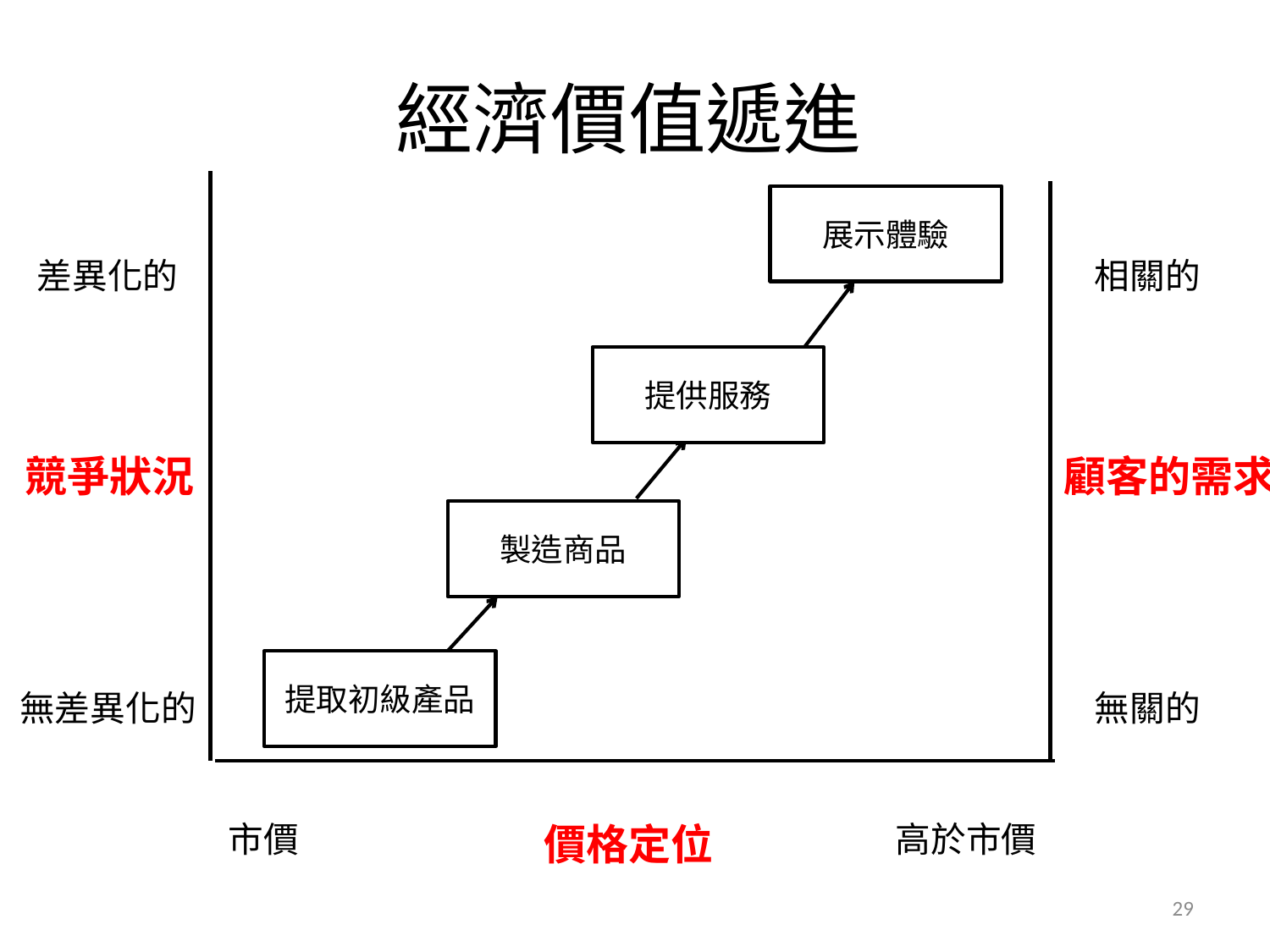

經濟價值遞進
展示體驗
差異化的
相關的
提供服務
競爭狀況
顧客的需求
製造商品
提取初級產品
無差異化的
無關的
市價
價格定位
高於市價
29